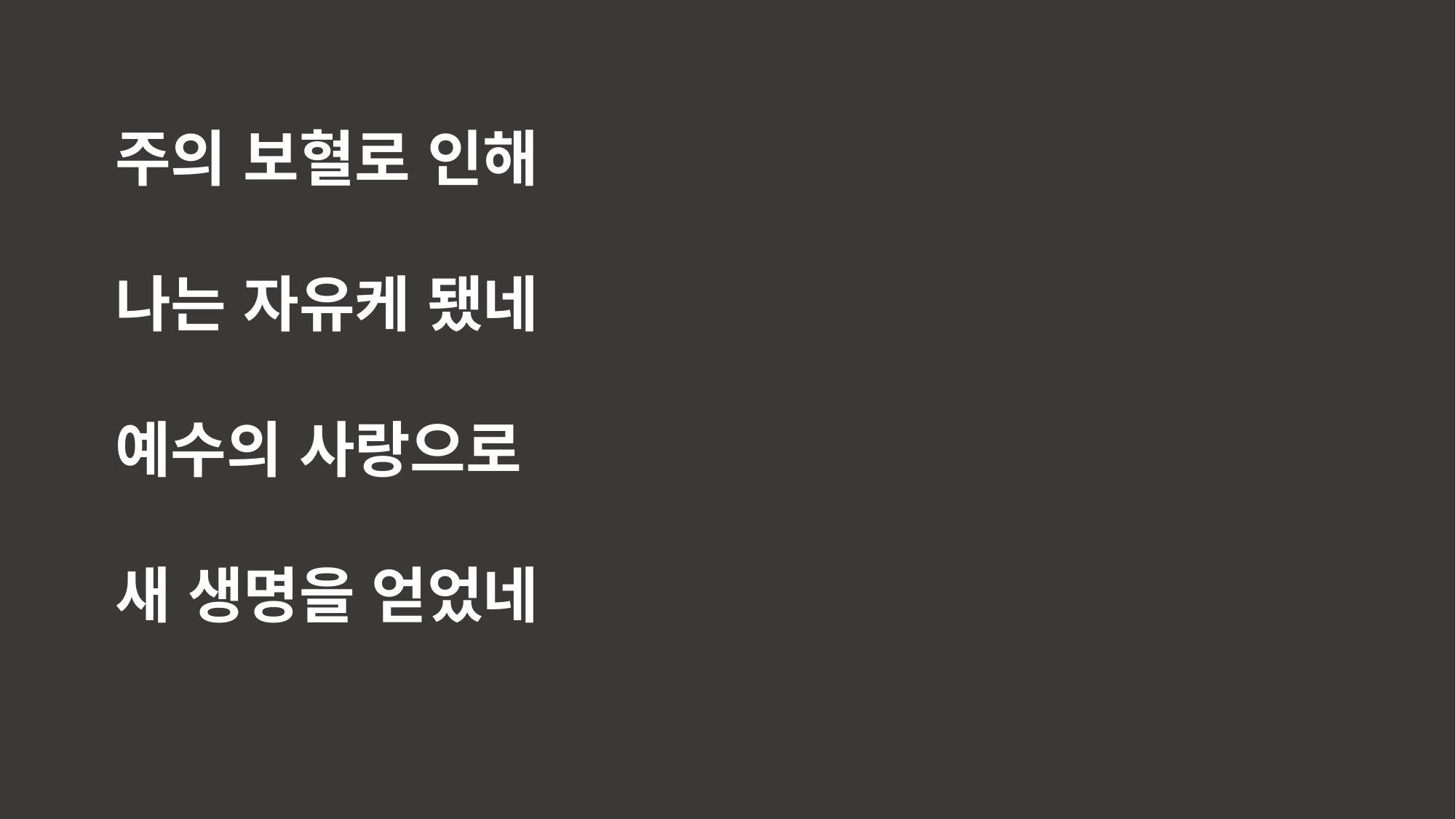

주의 보혈로 인해
나는 자유케 됐네
예수의 사랑으로
새 생명을 얻었네